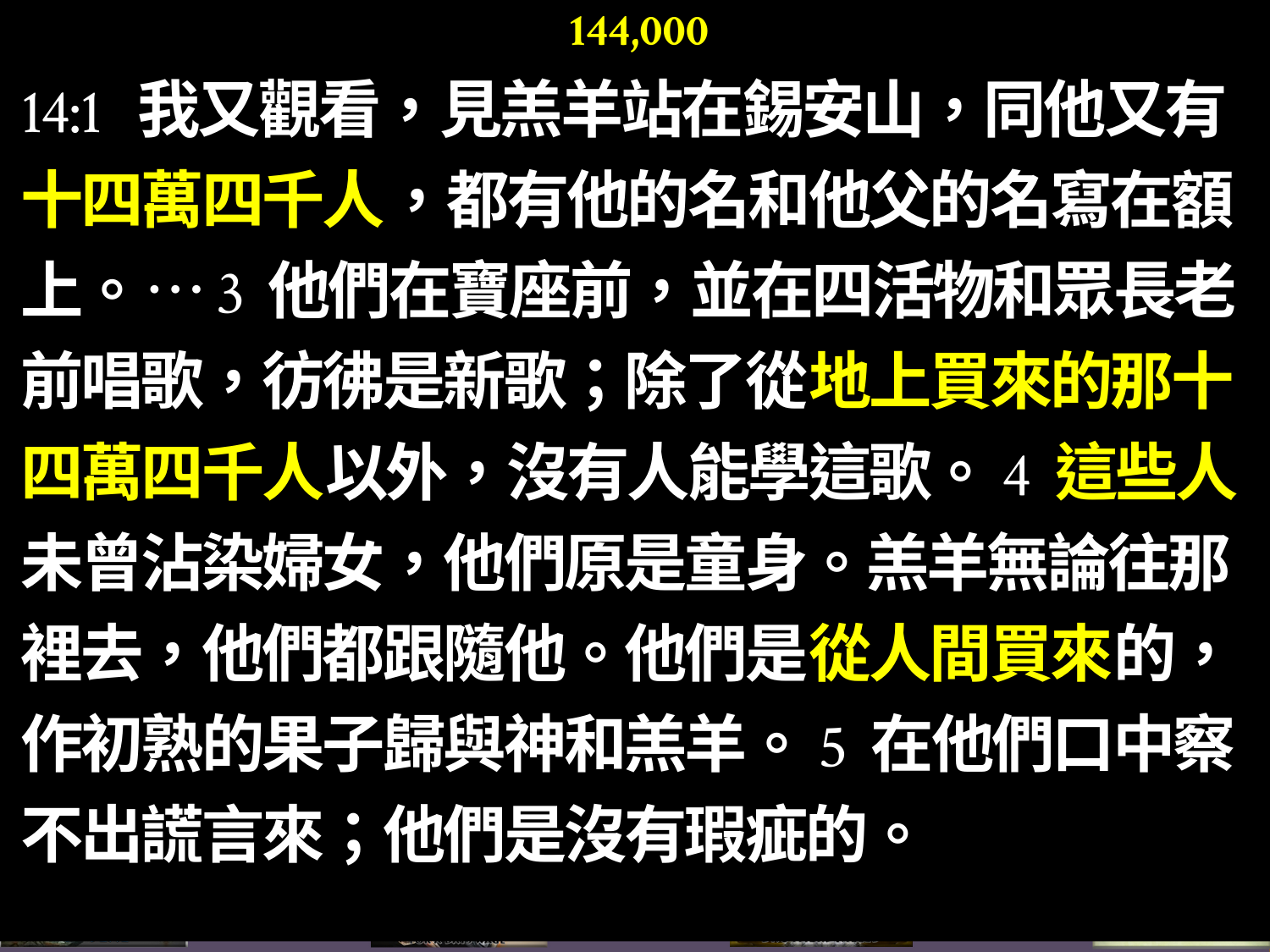

144,000
14:1  我又觀看，見羔羊站在錫安山，同他又有十四萬四千人，都有他的名和他父的名寫在額上。…3 他們在寶座前，並在四活物和眾長老前唱歌，彷彿是新歌；除了從地上買來的那十四萬四千人以外，沒有人能學這歌。4 這些人未曾沾染婦女，他們原是童身。羔羊無論往那裡去，他們都跟隨他。他們是從人間買來的，作初熟的果子歸與神和羔羊。5 在他們口中察不出謊言來；他們是沒有瑕疵的。